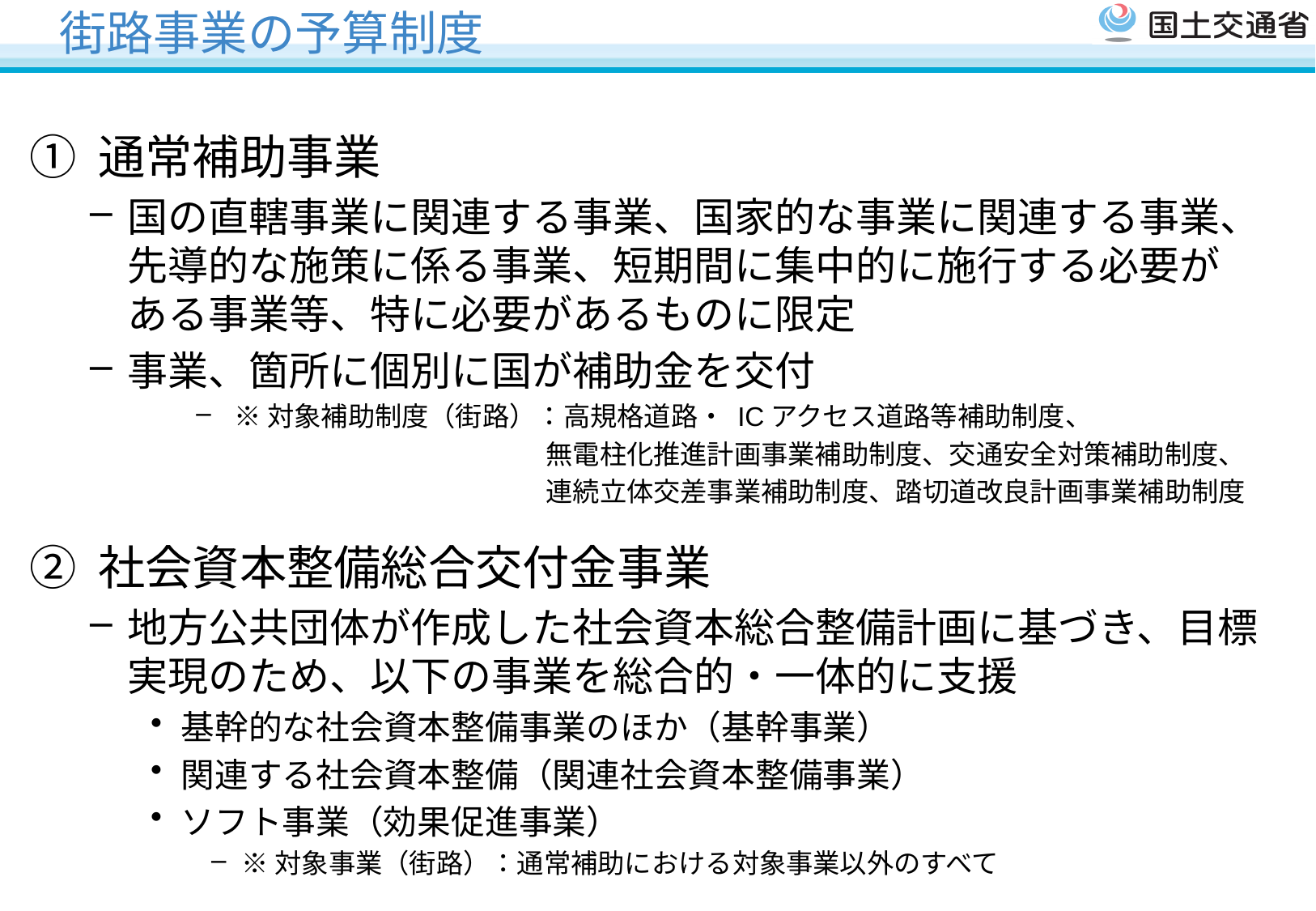

# 街路事業の予算制度
① 通常補助事業
国の直轄事業に関連する事業、国家的な事業に関連する事業、先導的な施策に係る事業、短期間に集中的に施行する必要が　ある事業等、特に必要があるものに限定
事業、箇所に個別に国が補助金を交付
※対象補助制度（街路）：高規格道路・ ICアクセス道路等補助制度、
　　　　　　　　　　　　　無電柱化推進計画事業補助制度、交通安全対策補助制度、
　　　　　　　　　　　　　連続立体交差事業補助制度、踏切道改良計画事業補助制度
② 社会資本整備総合交付金事業
地方公共団体が作成した社会資本総合整備計画に基づき、目標実現のため、以下の事業を総合的・一体的に支援
基幹的な社会資本整備事業のほか（基幹事業）
関連する社会資本整備（関連社会資本整備事業）
ソフト事業（効果促進事業）
※対象事業（街路）：通常補助における対象事業以外のすべて